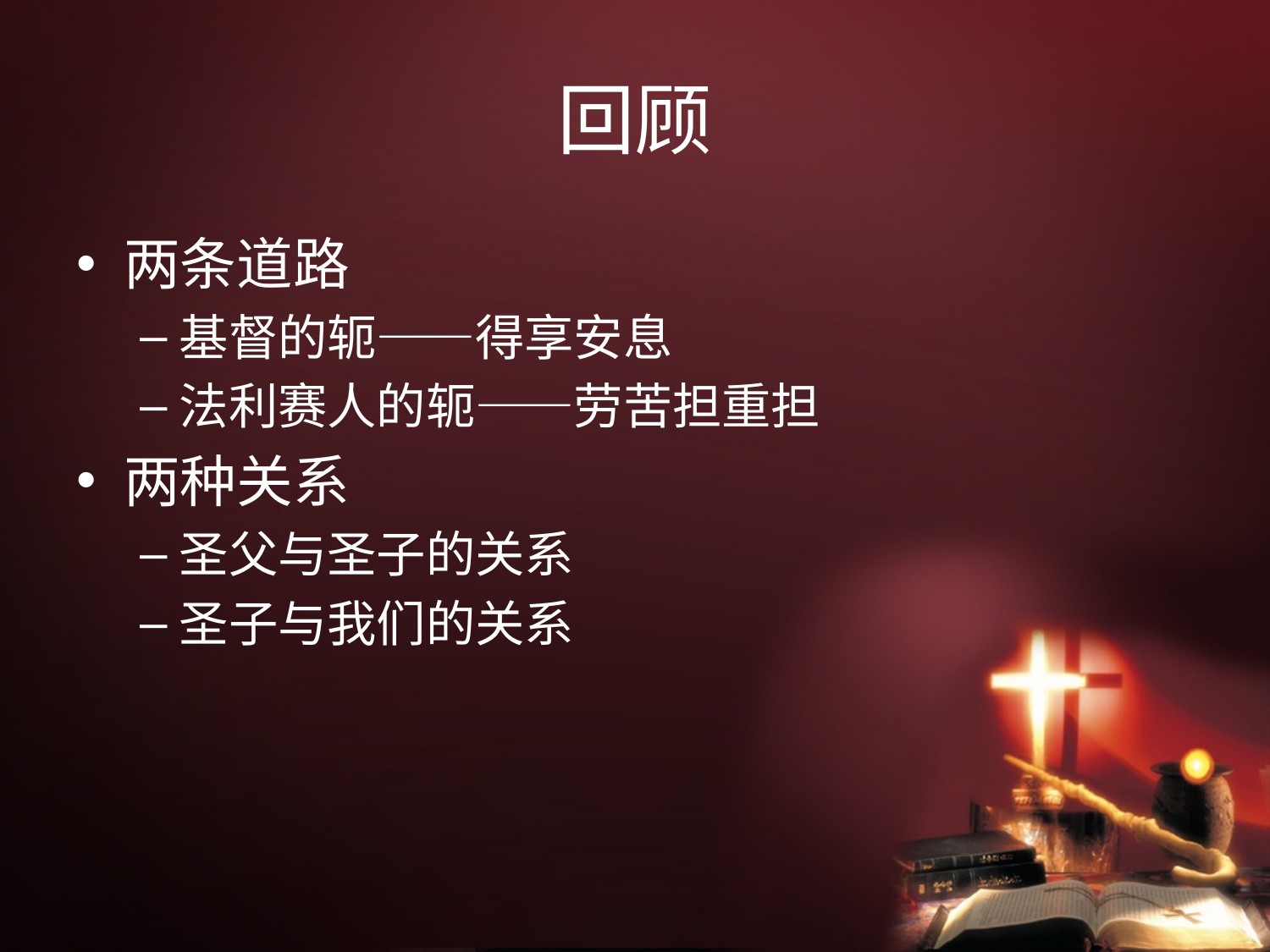

# 回顾
两条道路
基督的轭——得享安息
法利赛人的轭——劳苦担重担
两种关系
圣父与圣子的关系
圣子与我们的关系